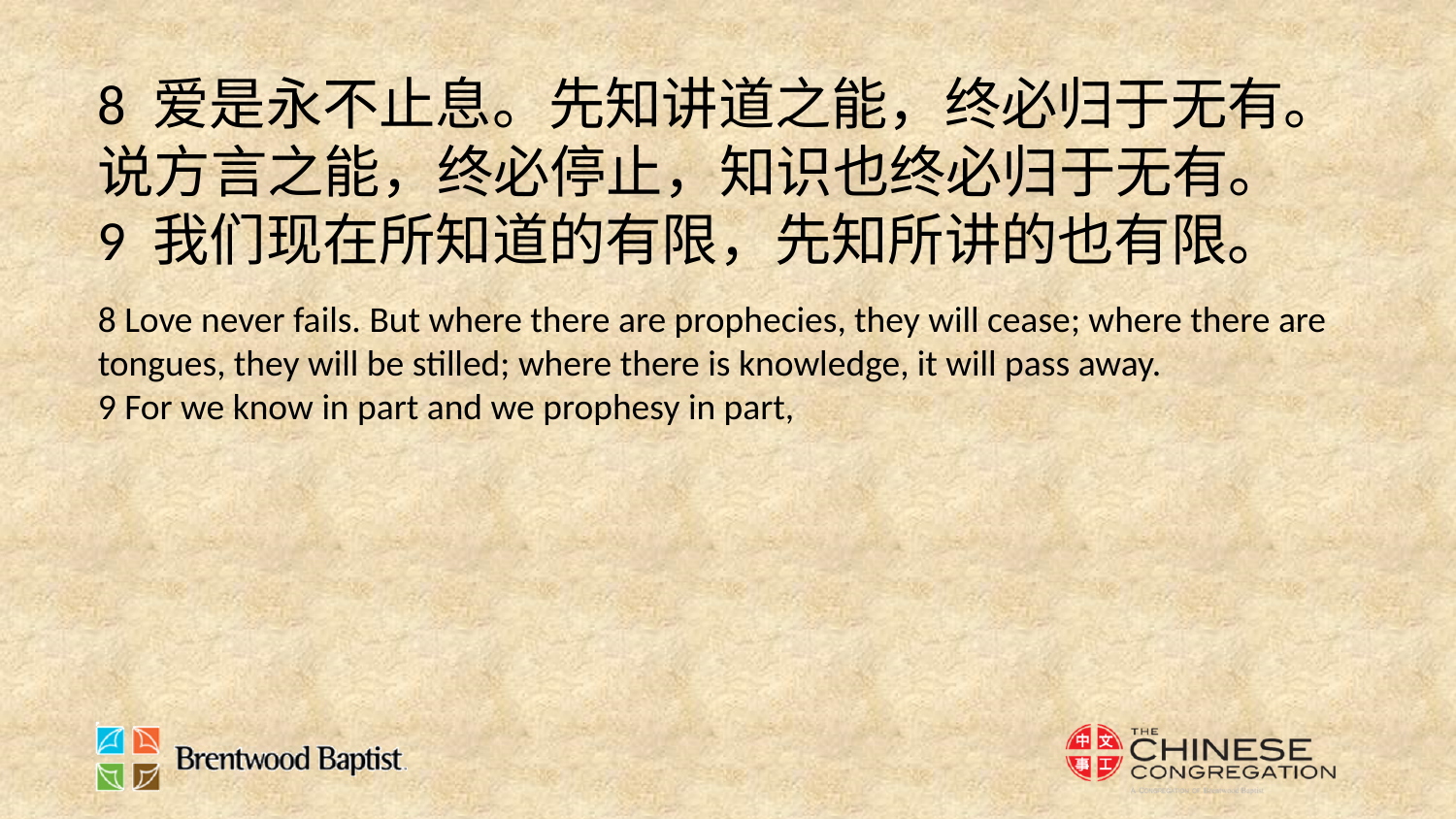

8 爱是永不止息。先知讲道之能，终必归于无有。说方言之能，终必停止，知识也终必归于无有。
9 我们现在所知道的有限，先知所讲的也有限。

8 Love never fails. But where there are prophecies, they will cease; where there are tongues, they will be stilled; where there is knowledge, it will pass away.
9 For we know in part and we prophesy in part,